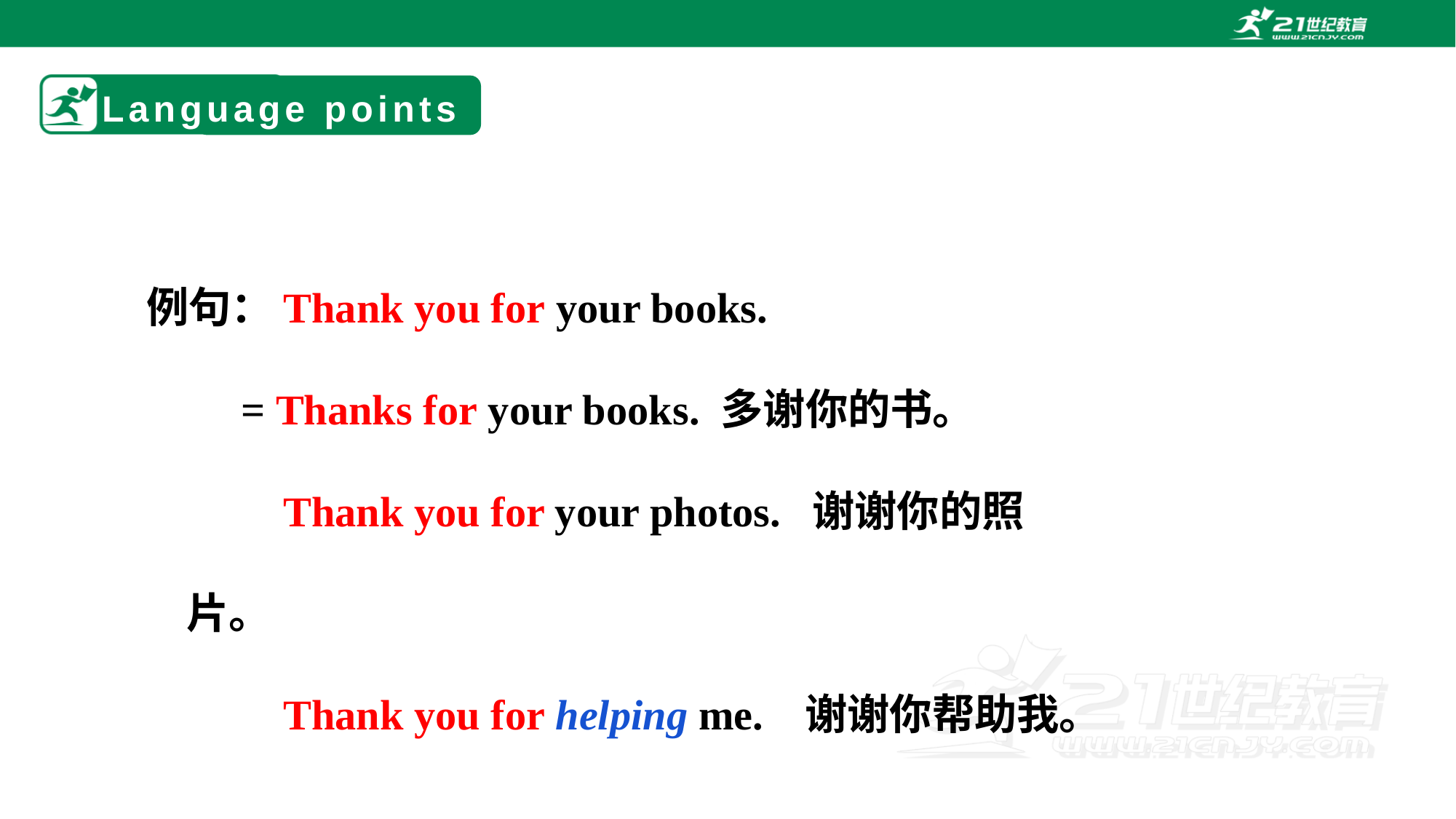

# Language points
例句：Thank you for your books.
         = Thanks for your books. 多谢你的书。
             Thank you for your photos.  谢谢你的照片。
             Thank you for helping me.   谢谢你帮助我。